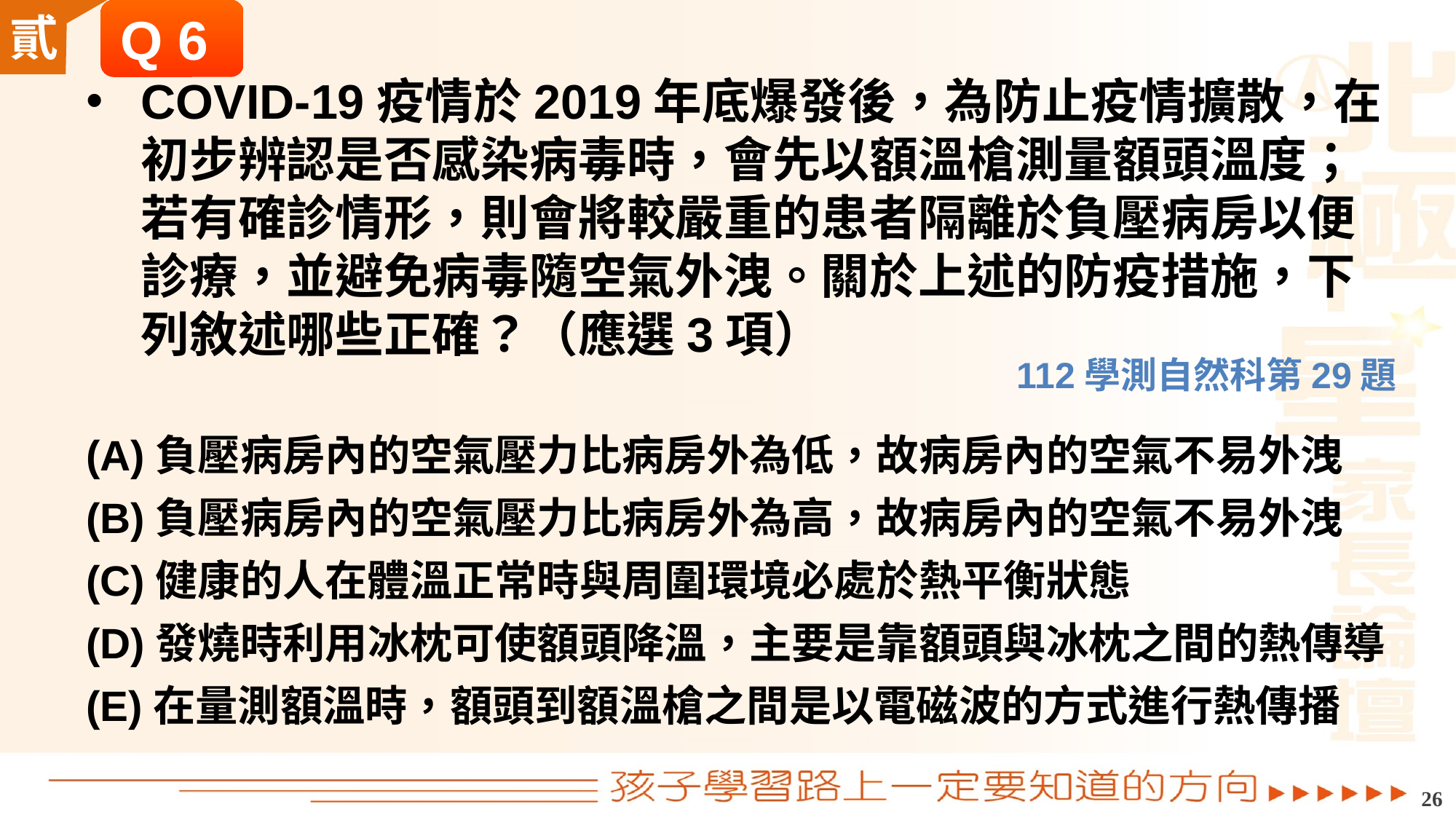

Q 6
COVID-19疫情於2019年底爆發後，為防止疫情擴散，在初步辨認是否感染病毒時，會先以額溫槍測量額頭溫度；若有確診情形，則會將較嚴重的患者隔離於負壓病房以便診療，並避免病毒隨空氣外洩。關於上述的防疫措施，下列敘述哪些正確？（應選3項）

(A)負壓病房內的空氣壓力比病房外為低，故病房內的空氣不易外洩
(B)負壓病房內的空氣壓力比病房外為高，故病房內的空氣不易外洩
(C)健康的人在體溫正常時與周圍環境必處於熱平衡狀態
(D)發燒時利用冰枕可使額頭降溫，主要是靠額頭與冰枕之間的熱傳導
(E)在量測額溫時，額頭到額溫槍之間是以電磁波的方式進行熱傳播
112學測自然科第29題
26